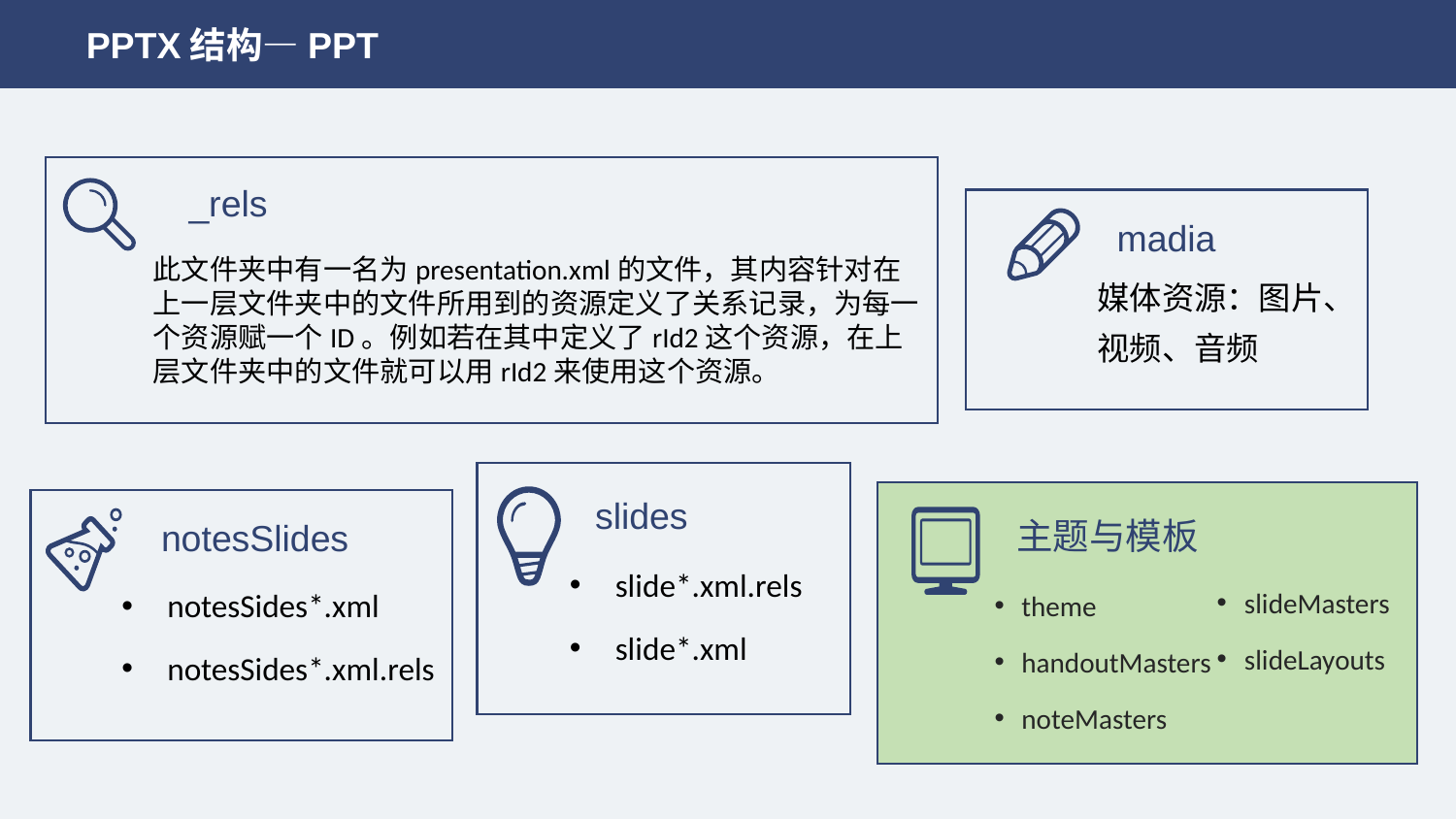

PPTX结构—PPT

_rels

madia
媒体资源：图片、视频、音频
此文件夹中有一名为presentation.xml的文件，其内容针对在上一层文件夹中的文件所用到的资源定义了关系记录，为每一个资源赋一个ID。例如若在其中定义了rId2这个资源，在上层文件夹中的文件就可以用rId2来使用这个资源。

主题与模板

slideMasters
slideLayouts
theme
handoutMasters
noteMasters
slides

slide*.xml.rels
slide*.xml

notesSlides
notesSides*.xml
notesSides*.xml.rels